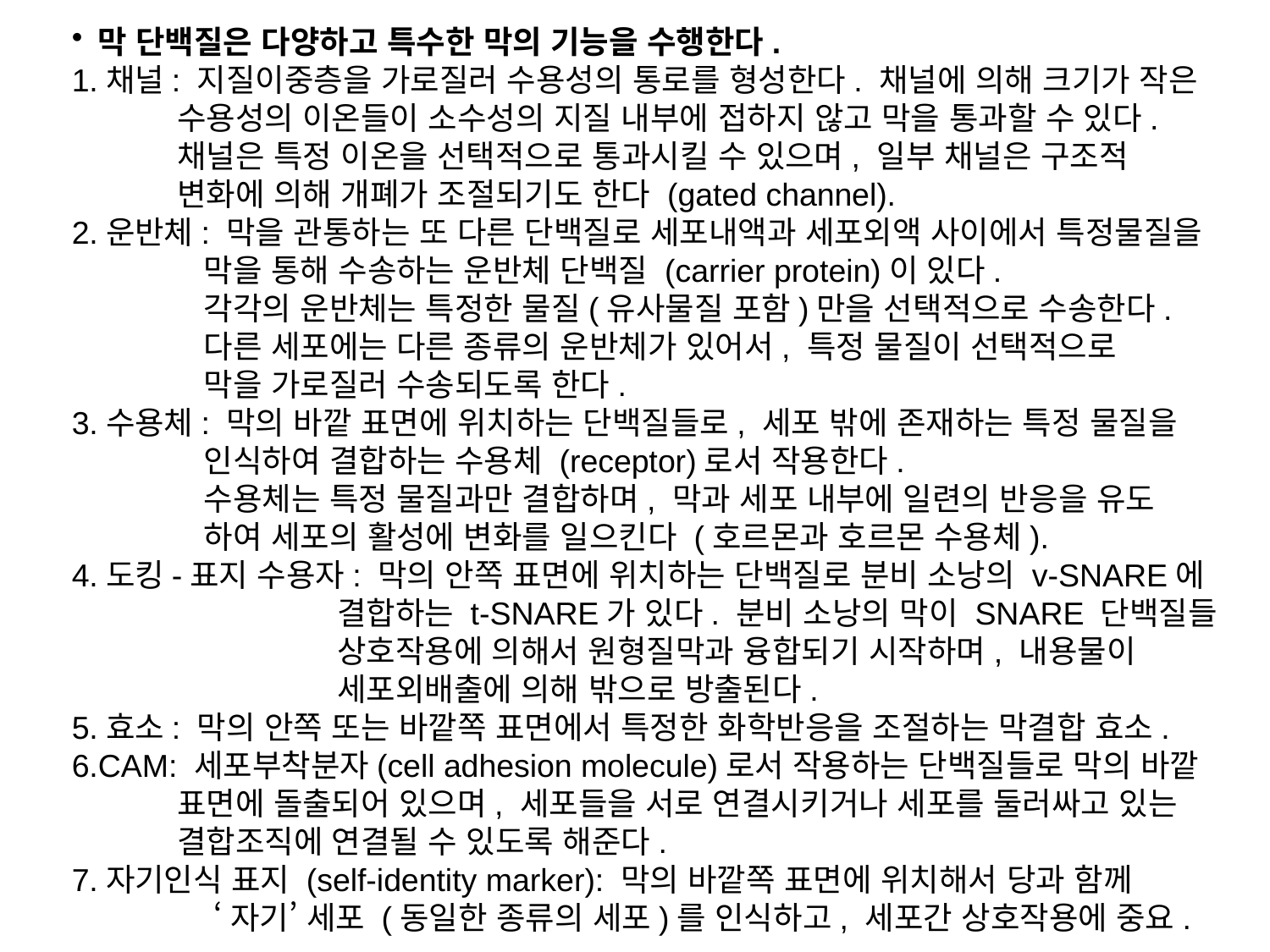

막 단백질은 다양하고 특수한 막의 기능을 수행한다.
1.채널: 지질이중층을 가로질러 수용성의 통로를 형성한다. 채널에 의해 크기가 작은
           수용성의 이온들이 소수성의 지질 내부에 접하지 않고 막을 통과할 수 있다.
           채널은 특정 이온을 선택적으로 통과시킬 수 있으며, 일부 채널은 구조적
           변화에 의해 개폐가 조절되기도 한다 (gated channel).
2.운반체: 막을 관통하는 또 다른 단백질로 세포내액과 세포외액 사이에서 특정물질을
              막을 통해 수송하는 운반체 단백질 (carrier protein)이 있다.
              각각의 운반체는 특정한 물질(유사물질 포함)만을 선택적으로 수송한다.
              다른 세포에는 다른 종류의 운반체가 있어서, 특정 물질이 선택적으로
              막을 가로질러 수송되도록 한다.
3.수용체: 막의 바깥 표면에 위치하는 단백질들로, 세포 밖에 존재하는 특정 물질을
              인식하여 결합하는 수용체 (receptor)로서 작용한다.
              수용체는 특정 물질과만 결합하며, 막과 세포 내부에 일련의 반응을 유도
              하여 세포의 활성에 변화를 일으킨다 (호르몬과 호르몬 수용체).
4.도킹-표지 수용자: 막의 안쪽 표면에 위치하는 단백질로 분비 소낭의 v-SNARE에
                             결합하는 t-SNARE가 있다. 분비 소낭의 막이 SNARE 단백질들
                             상호작용에 의해서 원형질막과 융합되기 시작하며, 내용물이
                             세포외배출에 의해 밖으로 방출된다.
5.효소: 막의 안쪽 또는 바깥쪽 표면에서 특정한 화학반응을 조절하는 막결합 효소.
6.CAM: 세포부착분자(cell adhesion molecule)로서 작용하는 단백질들로 막의 바깥
           표면에 돌출되어 있으며, 세포들을 서로 연결시키거나 세포를 둘러싸고 있는
           결합조직에 연결될 수 있도록 해준다.
7.자기인식 표지 (self-identity marker): 막의 바깥쪽 표면에 위치해서 당과 함께
                ‘자기’ 세포 (동일한 종류의 세포)를 인식하고, 세포간 상호작용에 중요.